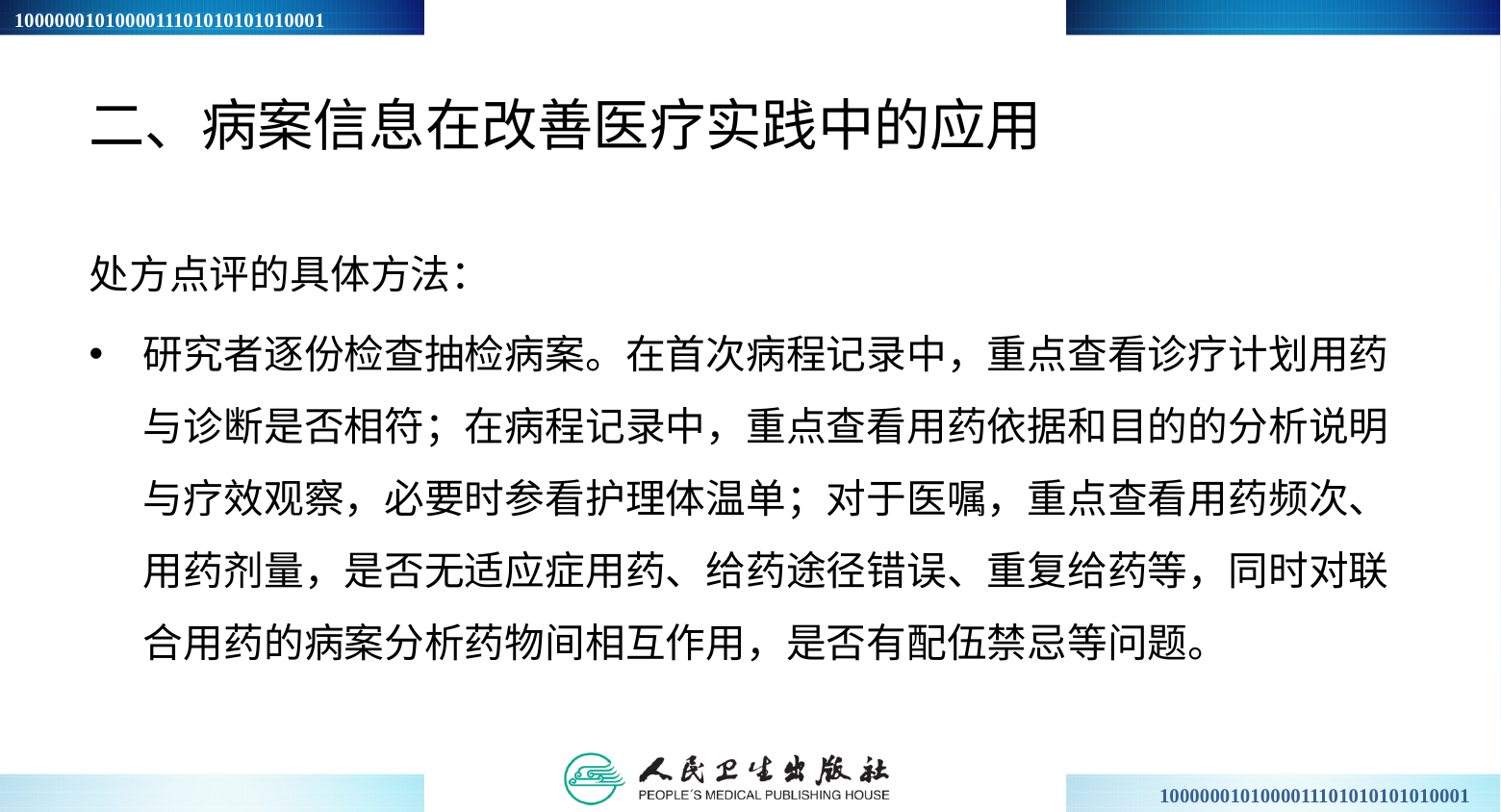

# 二、病案信息在改善医疗实践中的应用
处方点评的具体方法：
研究者逐份检查抽检病案。在首次病程记录中，重点查看诊疗计划用药与诊断是否相符；在病程记录中，重点查看用药依据和目的的分析说明与疗效观察，必要时参看护理体温单；对于医嘱，重点查看用药频次、用药剂量，是否无适应症用药、给药途径错误、重复给药等，同时对联合用药的病案分析药物间相互作用，是否有配伍禁忌等问题。